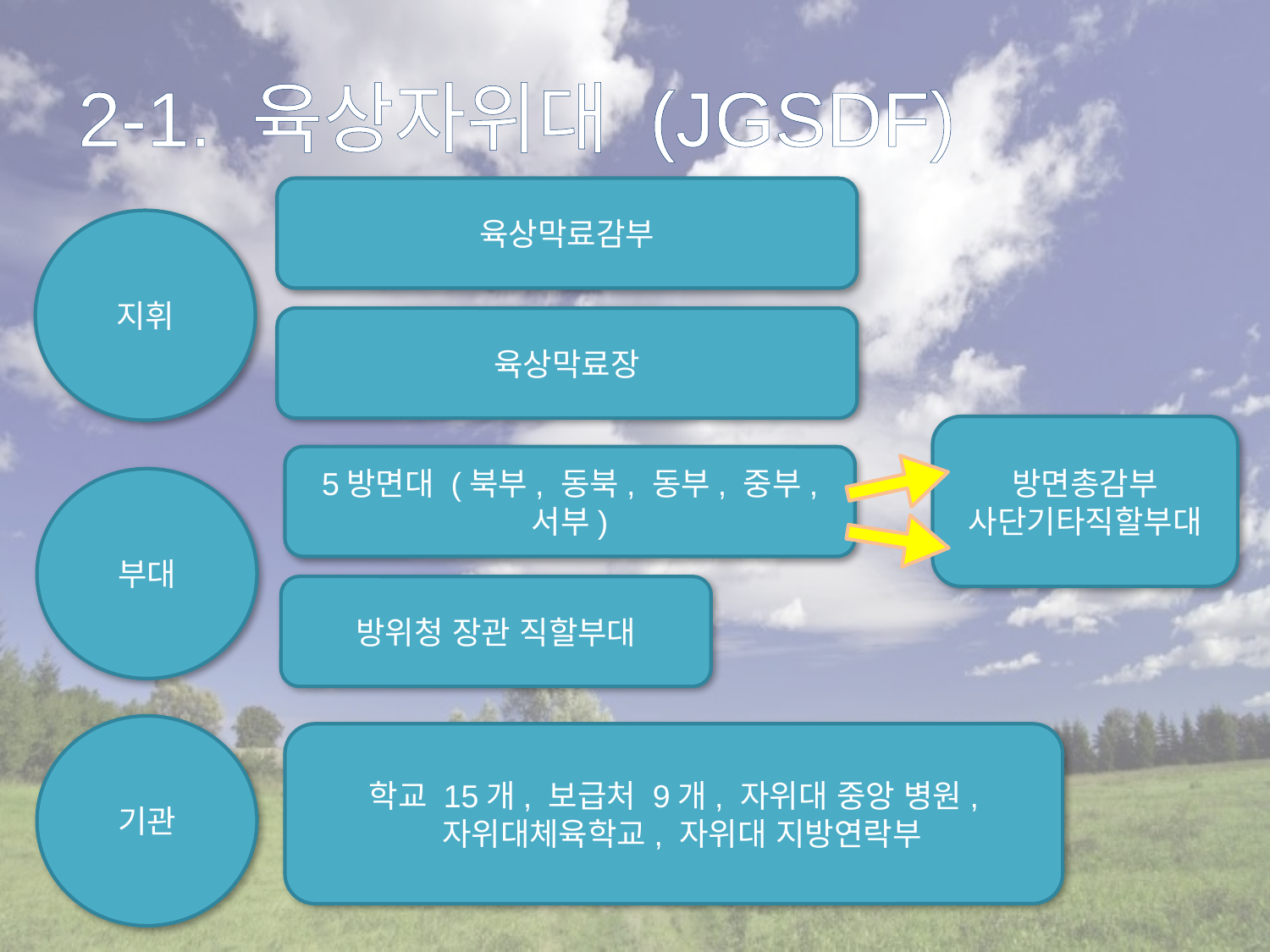

# 2-1. 육상자위대 (JGSDF)
육상막료감부
지휘
육상막료장
방면총감부
사단기타직할부대
5방면대 (북부, 동북, 동부, 중부, 서부)

부대

방위청 장관 직할부대
기관
학교 15개, 보급처 9개, 자위대 중앙 병원,
 자위대체육학교, 자위대 지방연락부